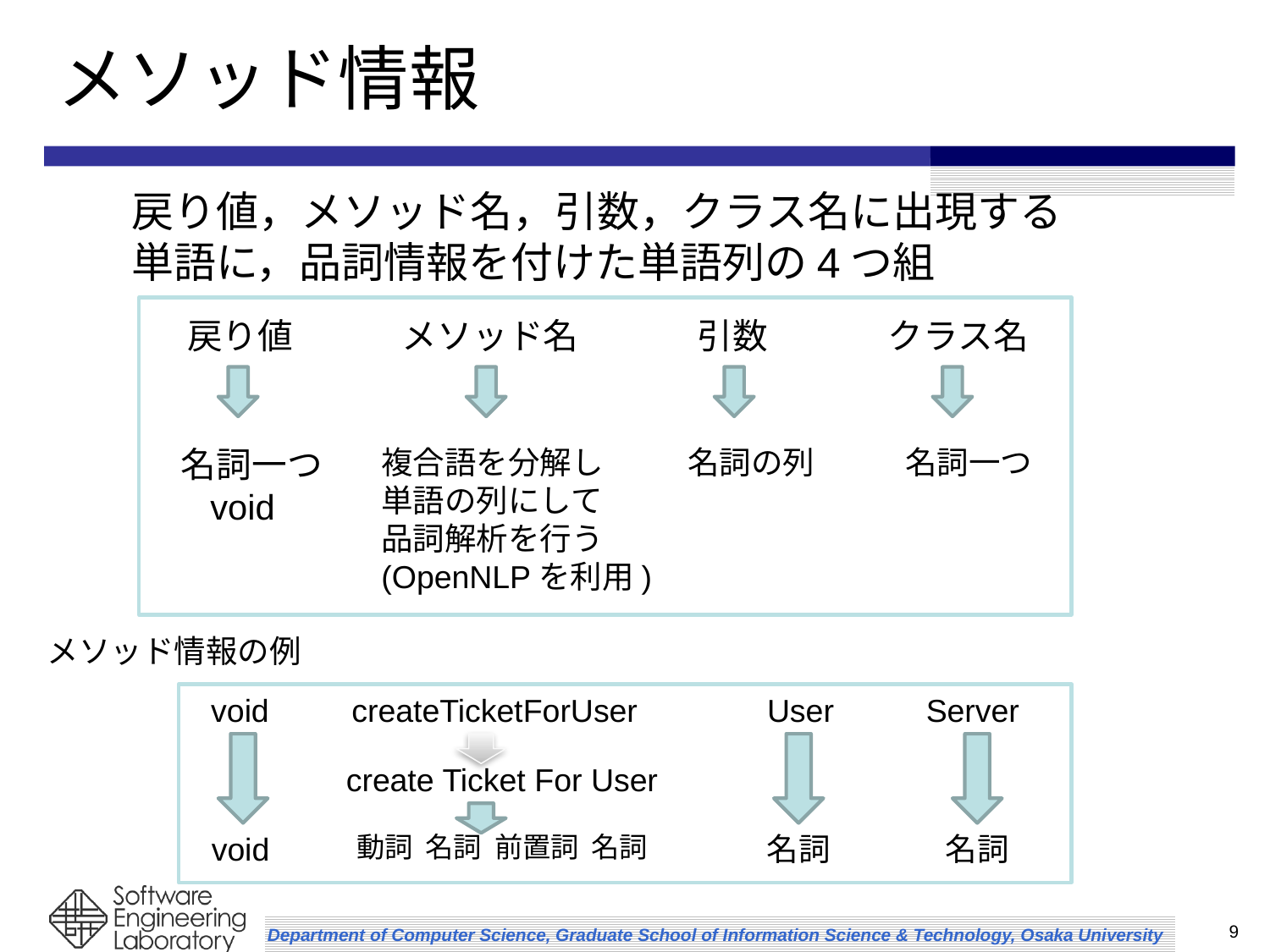

# メソッド情報
戻り値，メソッド名，引数，クラス名に出現する単語に，品詞情報を付けた単語列の4つ組

戻り値
メソッド名
引数
クラス名

名詞一つ
   void
複合語を分解し
単語の列にして
品詞解析を行う
(OpenNLPを利用)
名詞の列
名詞一つ
メソッド情報の例

void
createTicketForUser
User
Server

create Ticket For User

void
動詞  名詞  前置詞  名詞
名詞
名詞
9